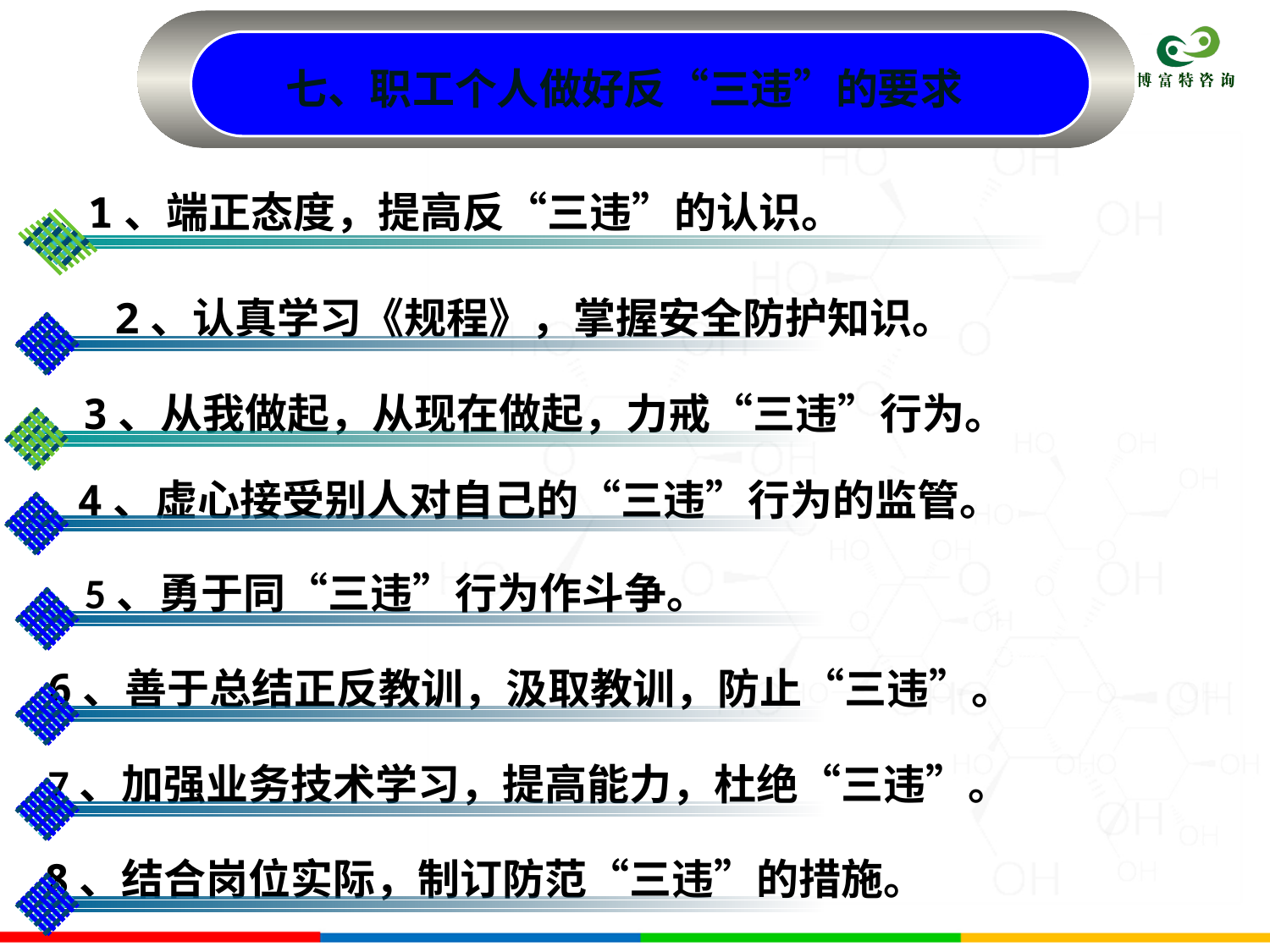

七、职工个人做好反“三违”的要求
1、端正态度，提高反“三违”的认识。

2、认真学习《规程》，掌握安全防护知识。

3、从我做起，从现在做起，力戒“三违”行为。

4、虚心接受别人对自己的“三违”行为的监管。

5、勇于同“三违”行为作斗争。

6、善于总结正反教训，汲取教训，防止“三违”。

7、加强业务技术学习，提高能力，杜绝“三违”。

8、结合岗位实际，制订防范“三违”的措施。